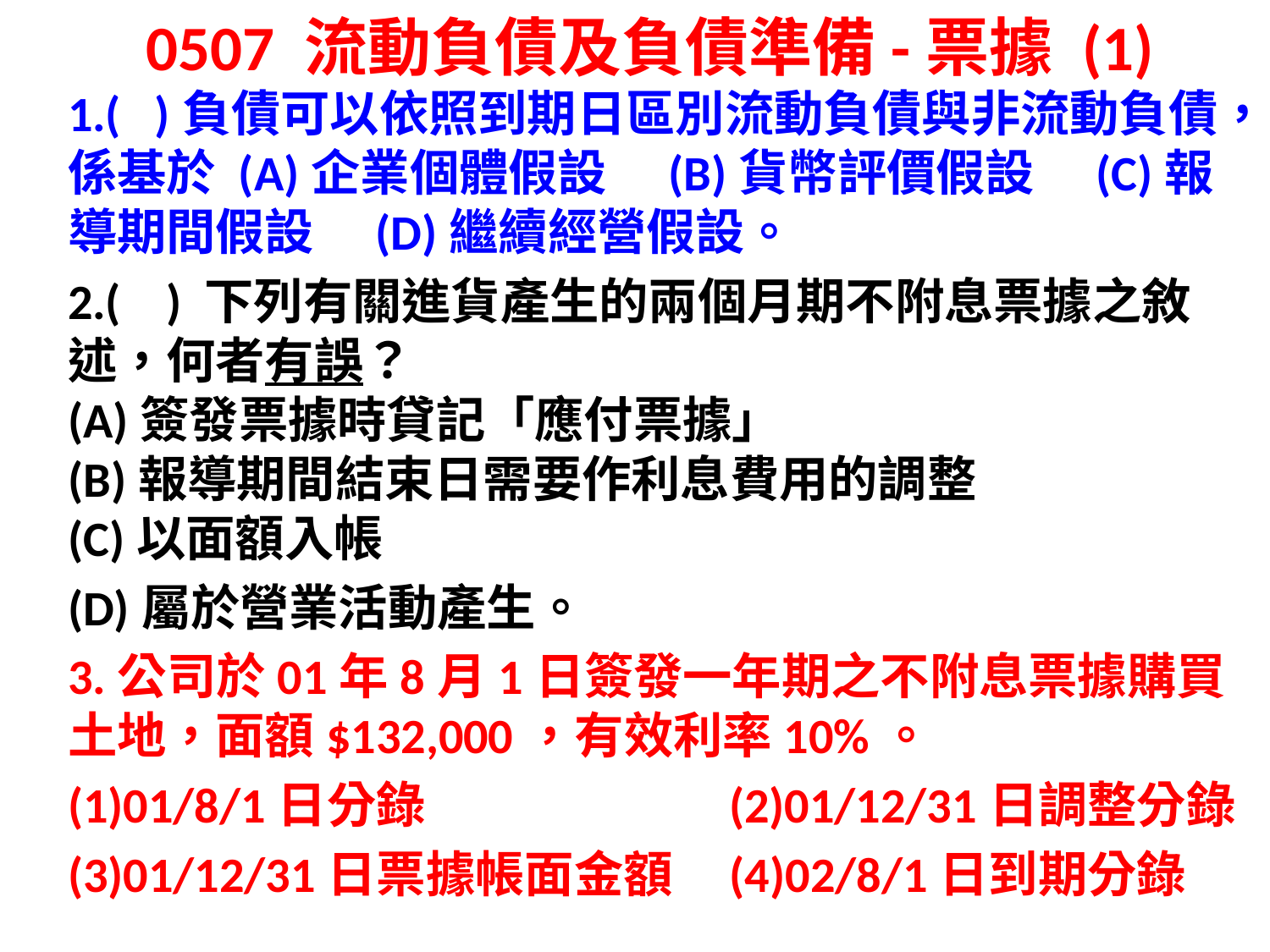

# 0507 流動負債及負債準備-票據 (1)
1.(   )負債可以依照到期日區別流動負債與非流動負債，係基於 (A)企業個體假設　(B)貨幣評價假設　(C)報導期間假設　(D)繼續經營假設。
2.(    ) 下列有關進貨產生的兩個月期不附息票據之敘述，何者有誤？
(A)簽發票據時貸記「應付票據」
(B)報導期間結束日需要作利息費用的調整
(C)以面額入帳
(D)屬於營業活動產生。
3.公司於01年8月1日簽發一年期之不附息票據購買土地，面額$132,000，有效利率10%。
(1)01/8/1日分錄                          (2)01/12/31日調整分錄
(3)01/12/31日票據帳面金額    (4)02/8/1日到期分錄